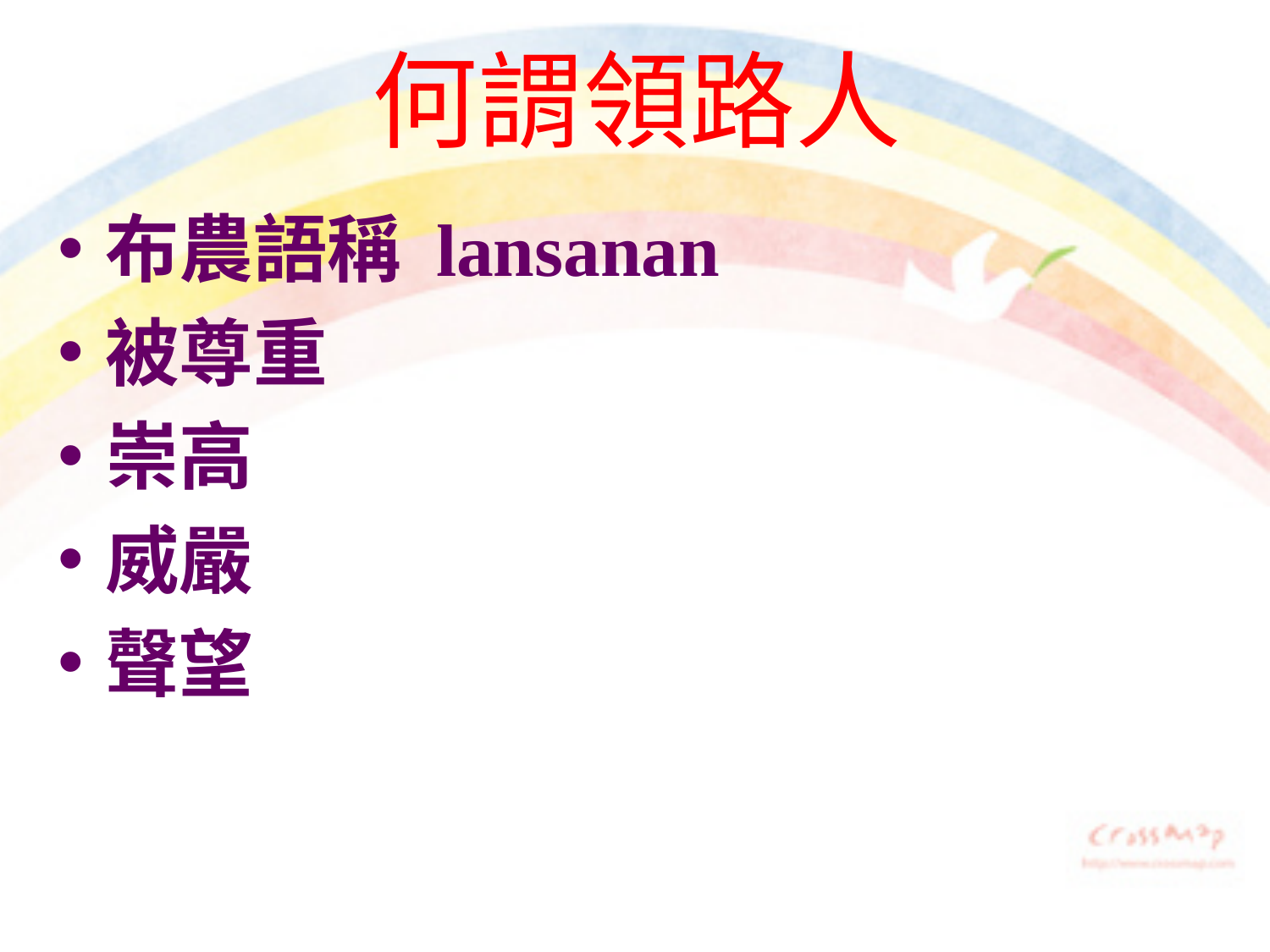

# 何謂領路人
布農語稱 lansanan
被尊重
崇高
威嚴
聲望